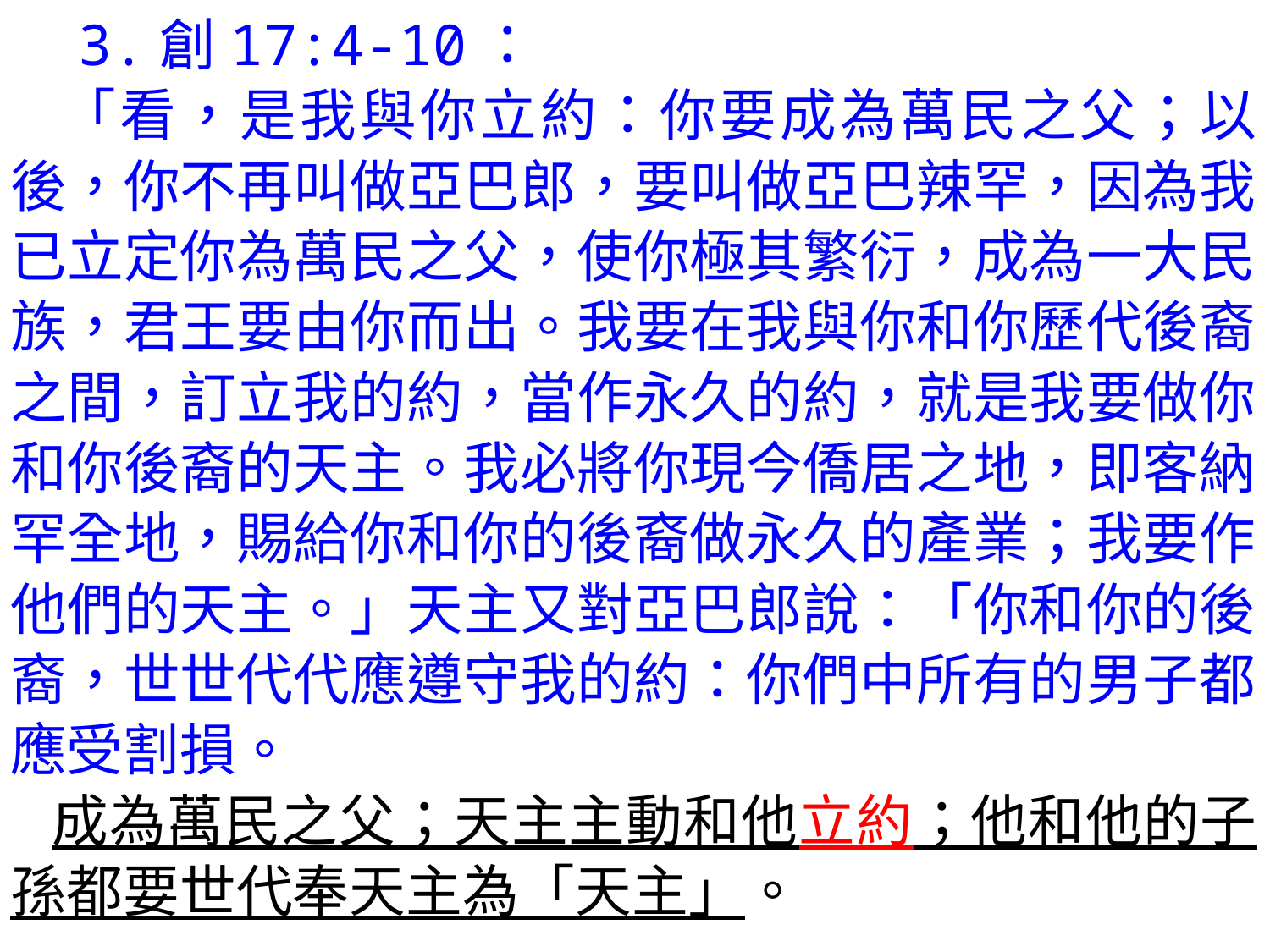

3.創17:4-10：
  「看，是我與你立約：你要成為萬民之父；以後，你不再叫做亞巴郎，要叫做亞巴辣罕，因為我已立定你為萬民之父，使你極其繁衍，成為一大民族，君王要由你而出。我要在我與你和你歷代後裔之間，訂立我的約，當作永久的約，就是我要做你和你後裔的天主。我必將你現今僑居之地，即客納罕全地，賜給你和你的後裔做永久的產業；我要作他們的天主。」天主又對亞巴郎說：「你和你的後裔，世世代代應遵守我的約：你們中所有的男子都應受割損。
  成為萬民之父；天主主動和他立約；他和他的子孫都要世代奉天主為「天主」。